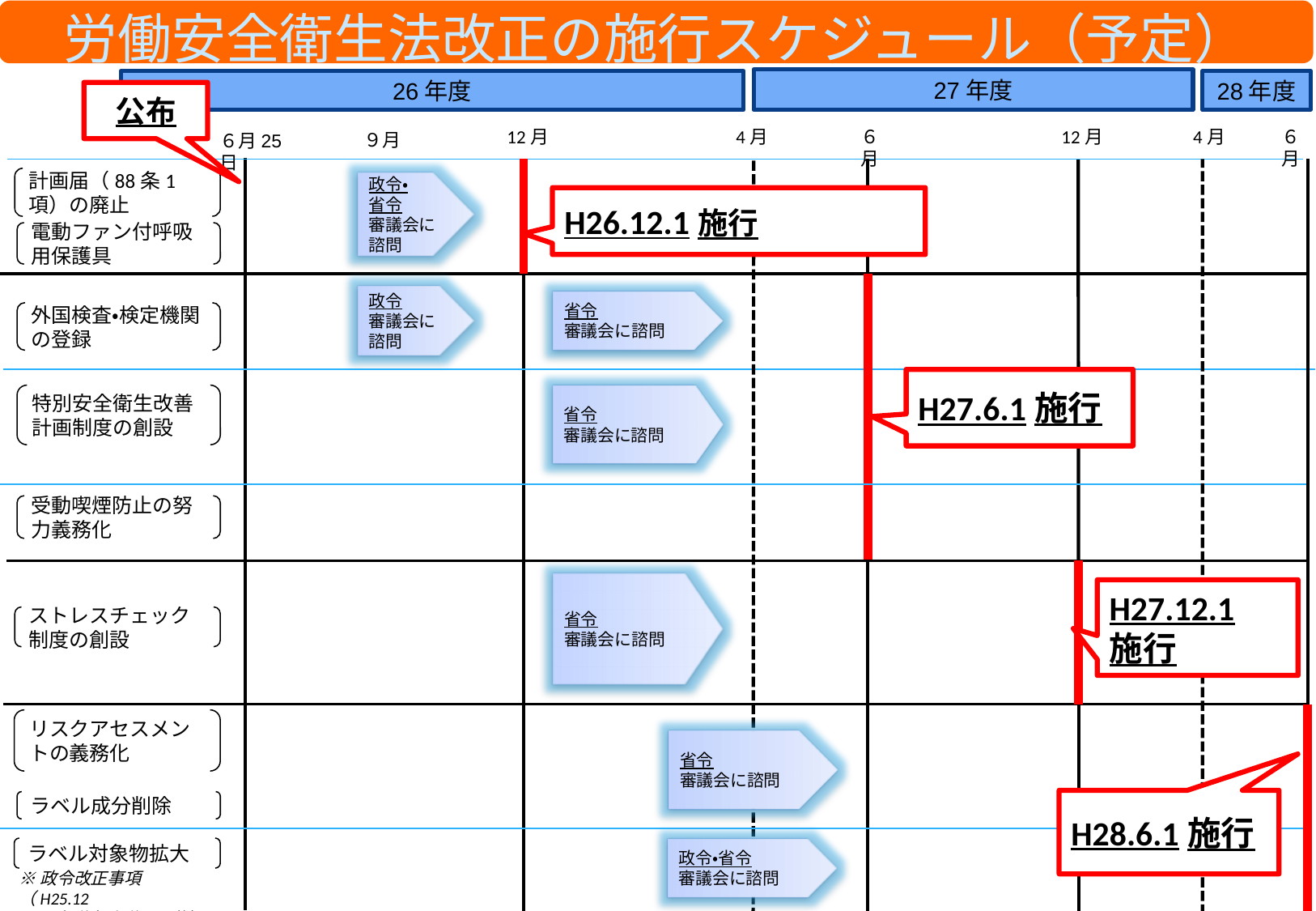

労働安全衛生法改正の施行スケジュール（予定）
27年度
26年度
28年度
公布
12月
4月
６月
12月
4月
６月
９月
６月25日
計画届（88条1項）の廃止
政令・
省令
審議会に諮問
H26.12.1施行
電動ファン付呼吸用保護具
政令
審議会に諮問
省令
審議会に諮問
外国検査・検定機関の登録
H27.6.1施行
特別安全衛生改善計画制度の創設
省令
審議会に諮問
受動喫煙防止の努力義務化
省令
審議会に諮問
H27.12.1
施行
ストレスチェック制度の創設
リスクアセスメントの義務化
省令
審議会に諮問
H28.6.1施行
ラベル成分削除
ラベル対象物拡大
政令・省令
審議会に諮問
※政令改正事項（H25.12
　の審議会建議に記載）